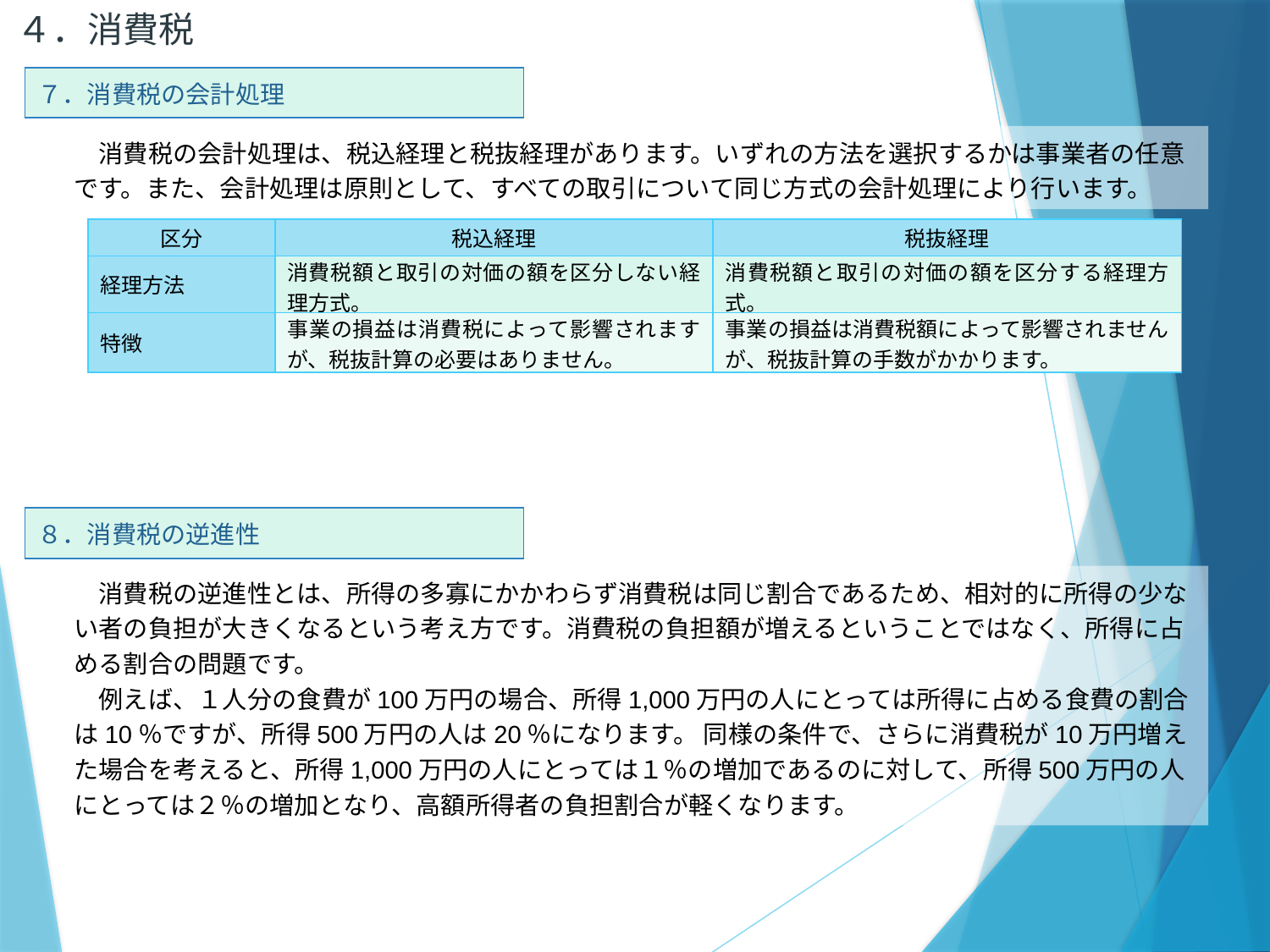

４．消費税
| ７．消費税の会計処理 |
| --- |
　消費税の会計処理は、税込経理と税抜経理があります。いずれの方法を選択するかは事業者の任意です。また、会計処理は原則として、すべての取引について同じ方式の会計処理により行います。
| 区分 | 税込経理 | 税抜経理 |
| --- | --- | --- |
| 経理方法 | 消費税額と取引の対価の額を区分しない経理方式。 | 消費税額と取引の対価の額を区分する経理方式。 |
| 特徴 | 事業の損益は消費税によって影響されますが、税抜計算の必要はありません。 | 事業の損益は消費税額によって影響されませんが、税抜計算の手数がかかります。 |
| ８．消費税の逆進性 |
| --- |
　消費税の逆進性とは、所得の多寡にかかわらず消費税は同じ割合であるため、相対的に所得の少ない者の負担が大きくなるという考え方です。消費税の負担額が増えるということではなく、所得に占める割合の問題です。
　例えば、１人分の食費が100万円の場合、所得1,000万円の人にとっては所得に占める食費の割合は10％ですが、所得500万円の人は20％になります。 同様の条件で、さらに消費税が10万円増えた場合を考えると、所得1,000万円の人にとっては１％の増加であるのに対して、所得500万円の人にとっては２％の増加となり、高額所得者の負担割合が軽くなります。